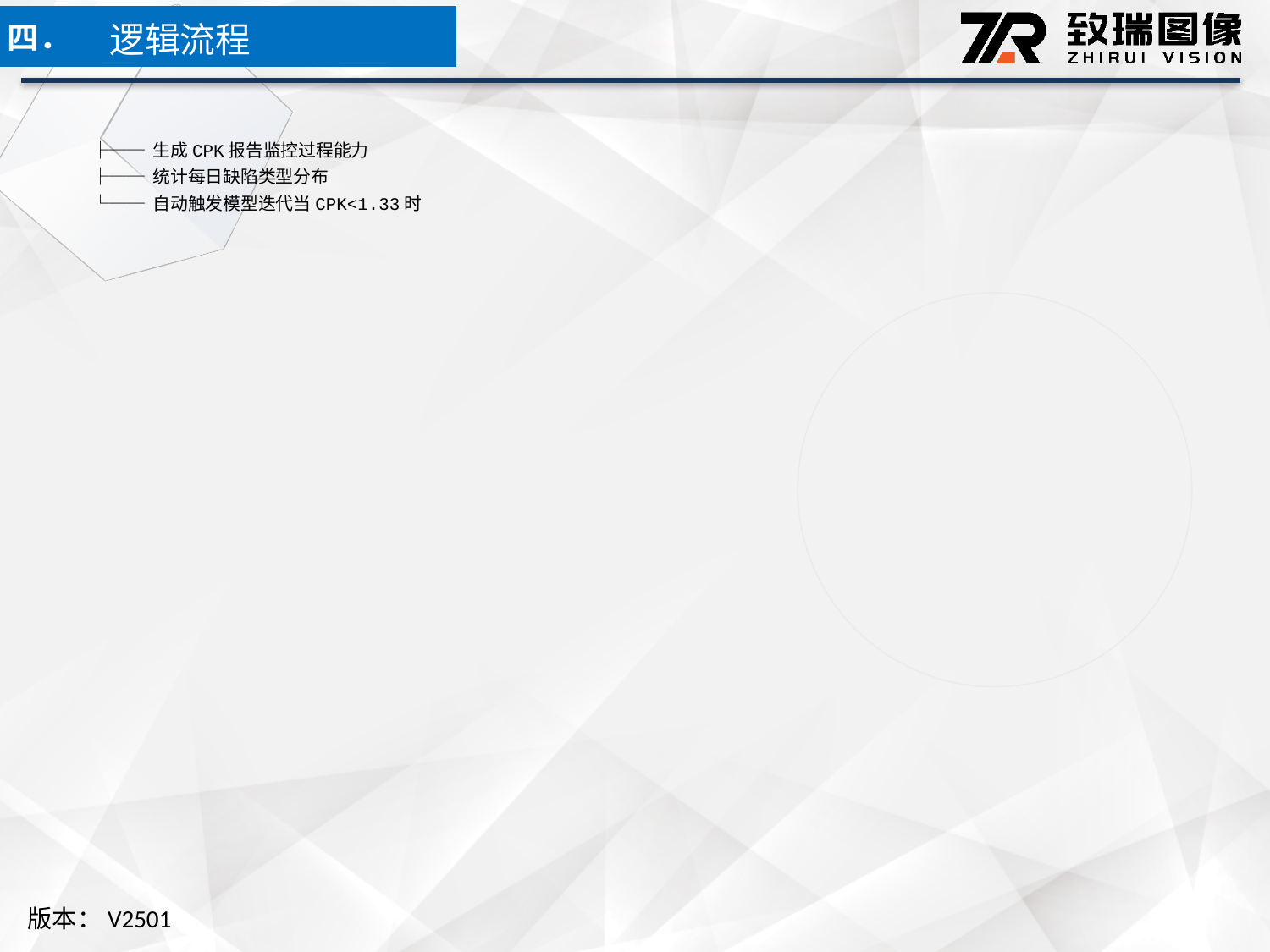

逻辑流程
四．

    ├── 生成CPK报告监控过程能力
    ├── 统计每日缺陷类型分布
    └── 自动触发模型迭代当CPK<1.33时